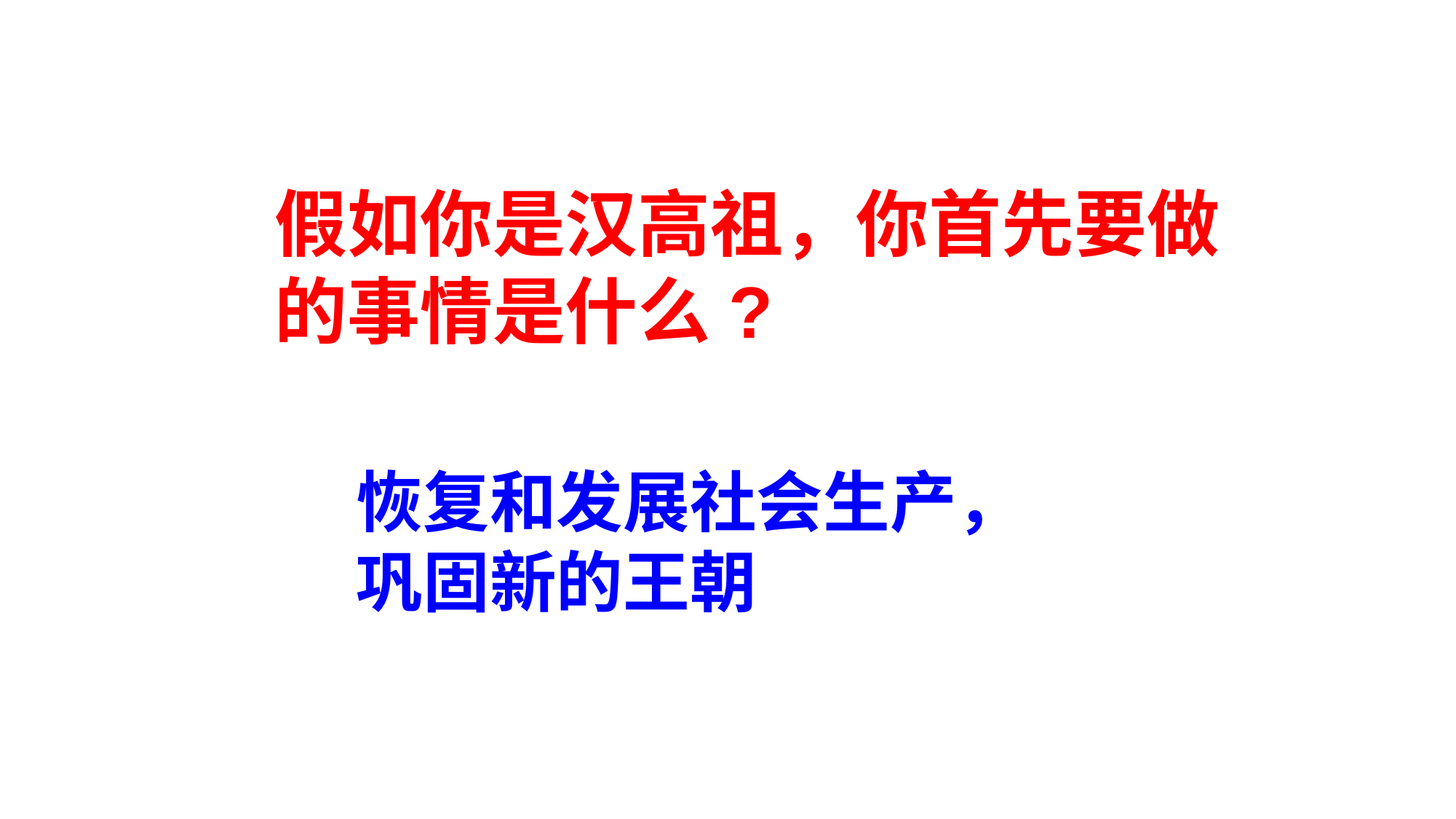

假如你是汉高祖，你首先要做的事情是什么?
恢复和发展社会生产，巩固新的王朝